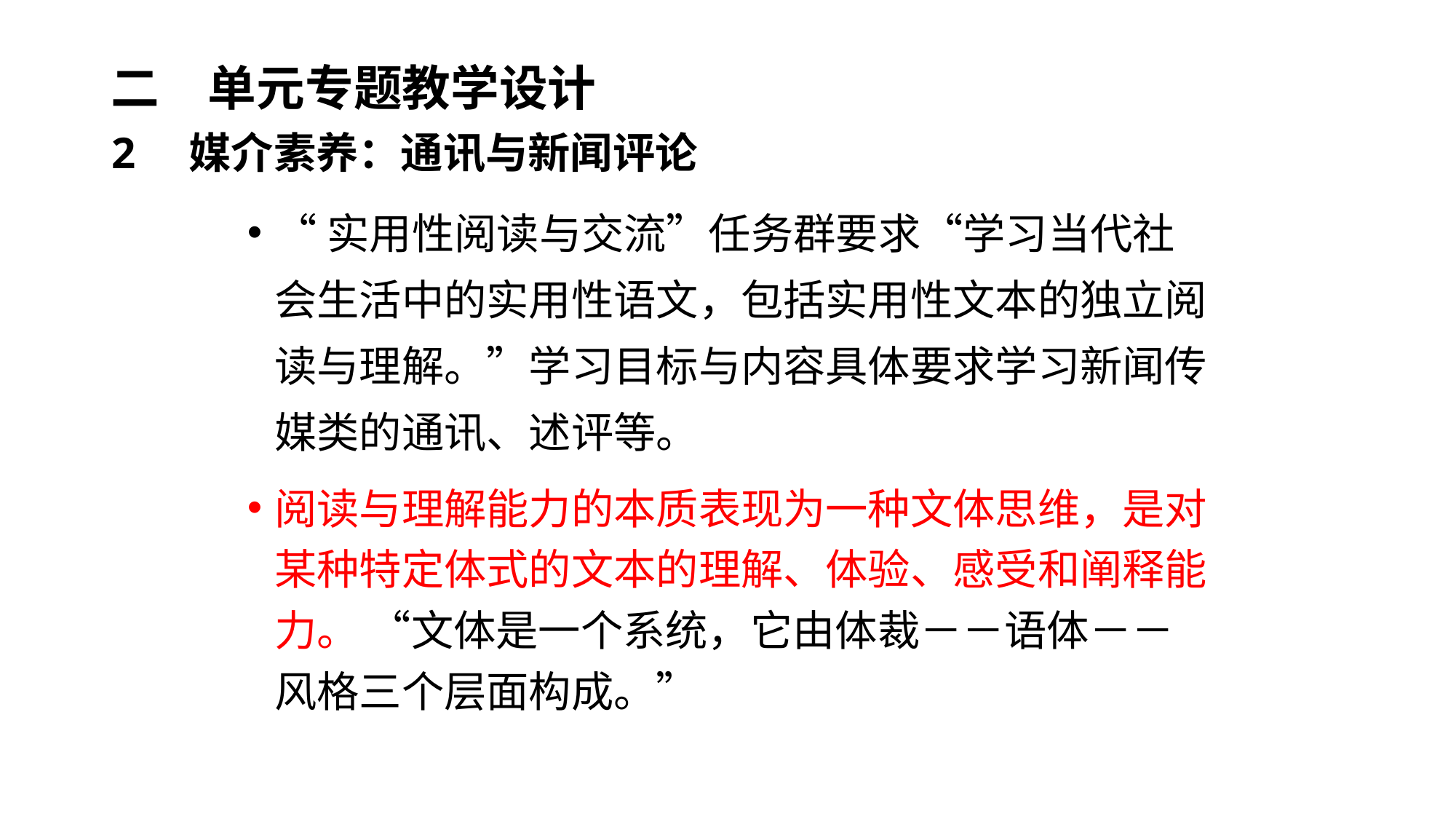

# 二　单元专题教学设计 2　媒介素养：通讯与新闻评论
“实用性阅读与交流”任务群要求“学习当代社会生活中的实用性语文，包括实用性文本的独立阅读与理解。”学习目标与内容具体要求学习新闻传媒类的通讯、述评等。
阅读与理解能力的本质表现为一种文体思维，是对某种特定体式的文本的理解、体验、感受和阐释能力。 “文体是一个系统，它由体裁－－语体－－风格三个层面构成。”